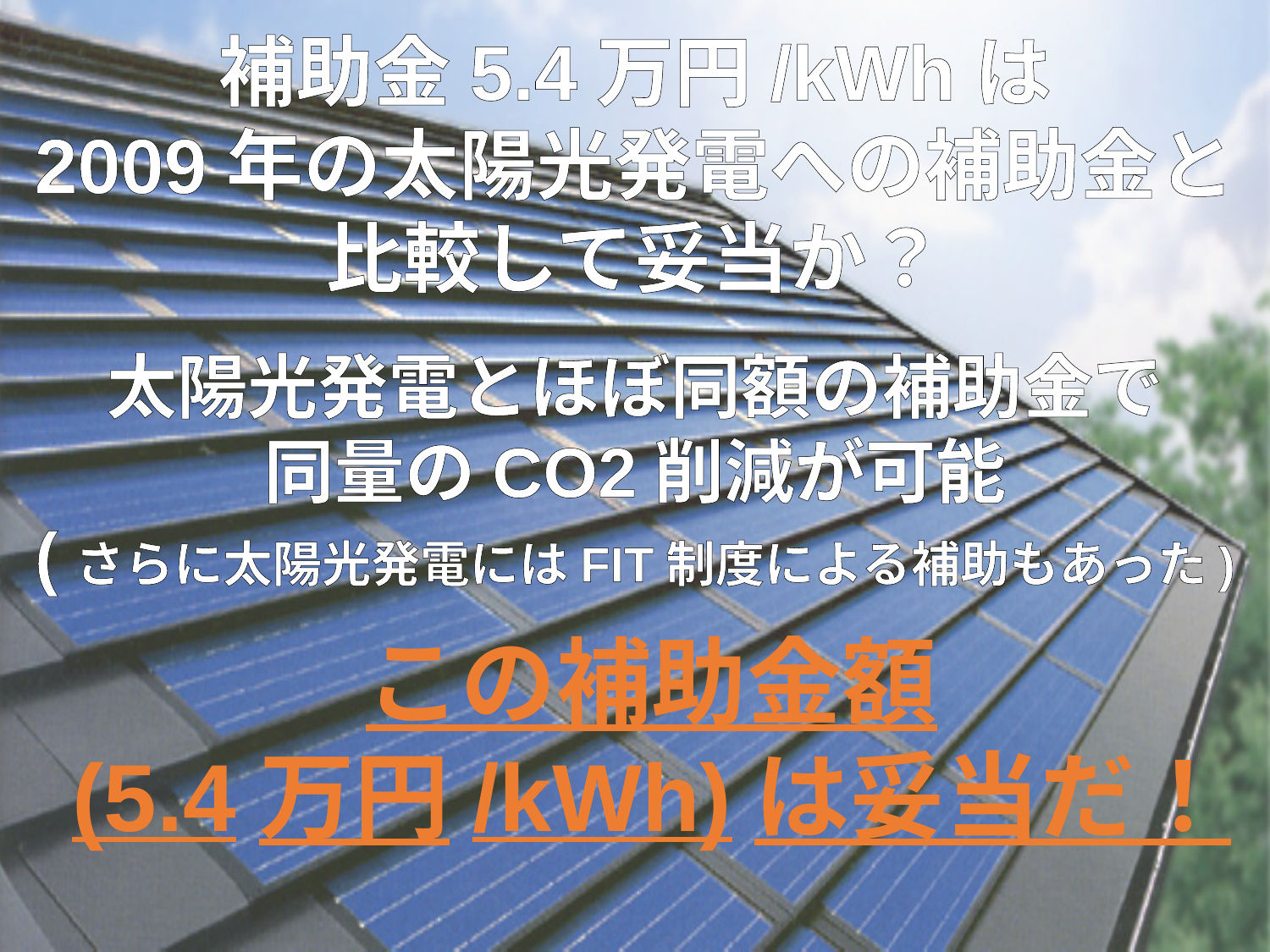

補助金5.4万円/kWhは
2009年の太陽光発電への補助金と
比較して妥当か？

太陽光発電とほぼ同額の補助金で
同量のCO2削減が可能
(さらに太陽光発電にはFIT制度による補助もあった)

この補助金額
(5.4万円/kWh)は妥当だ！